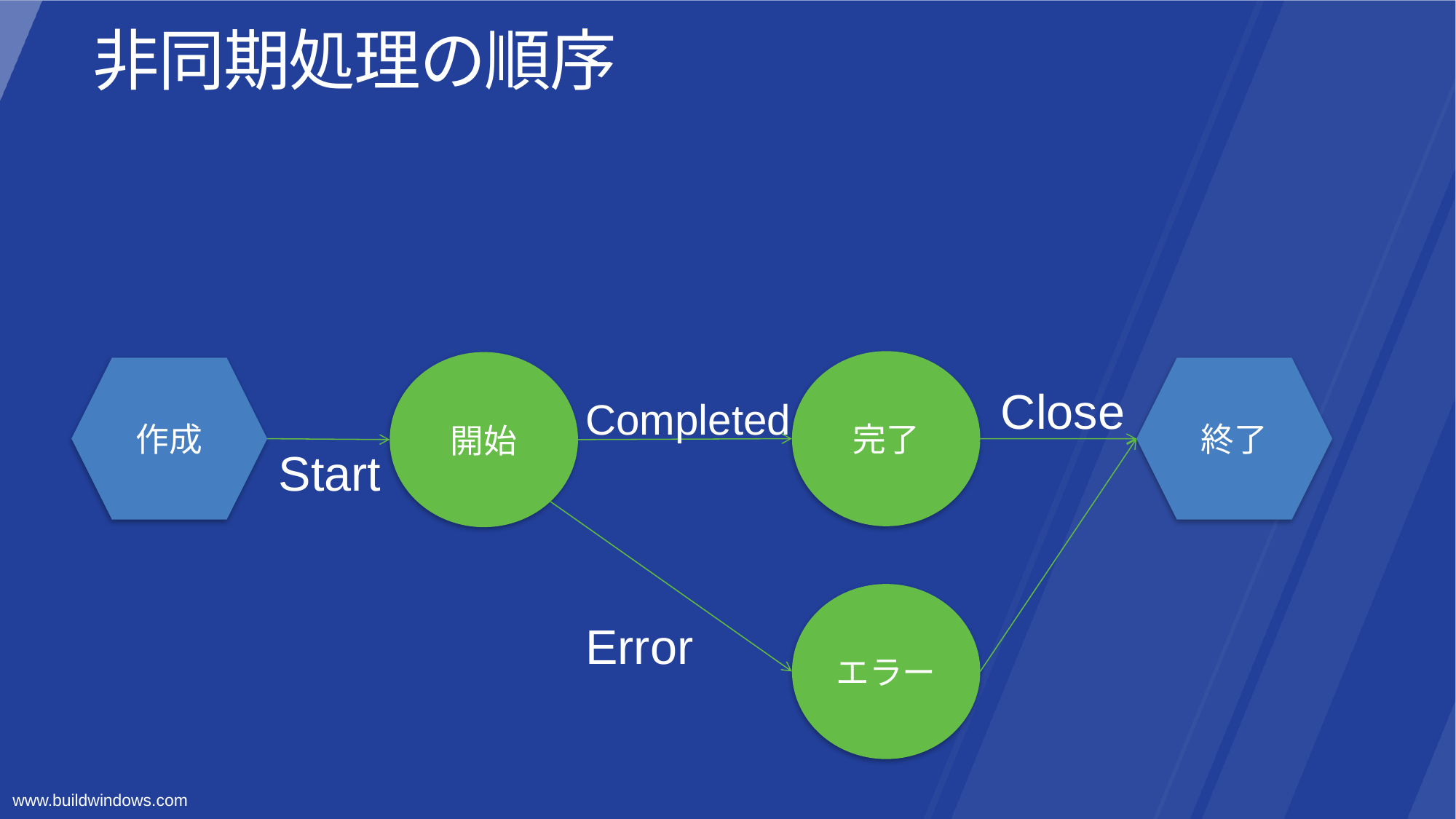

# 非同期処理の順序
完了
開始
終了
作成
Close
Completed
Start
エラー
Error